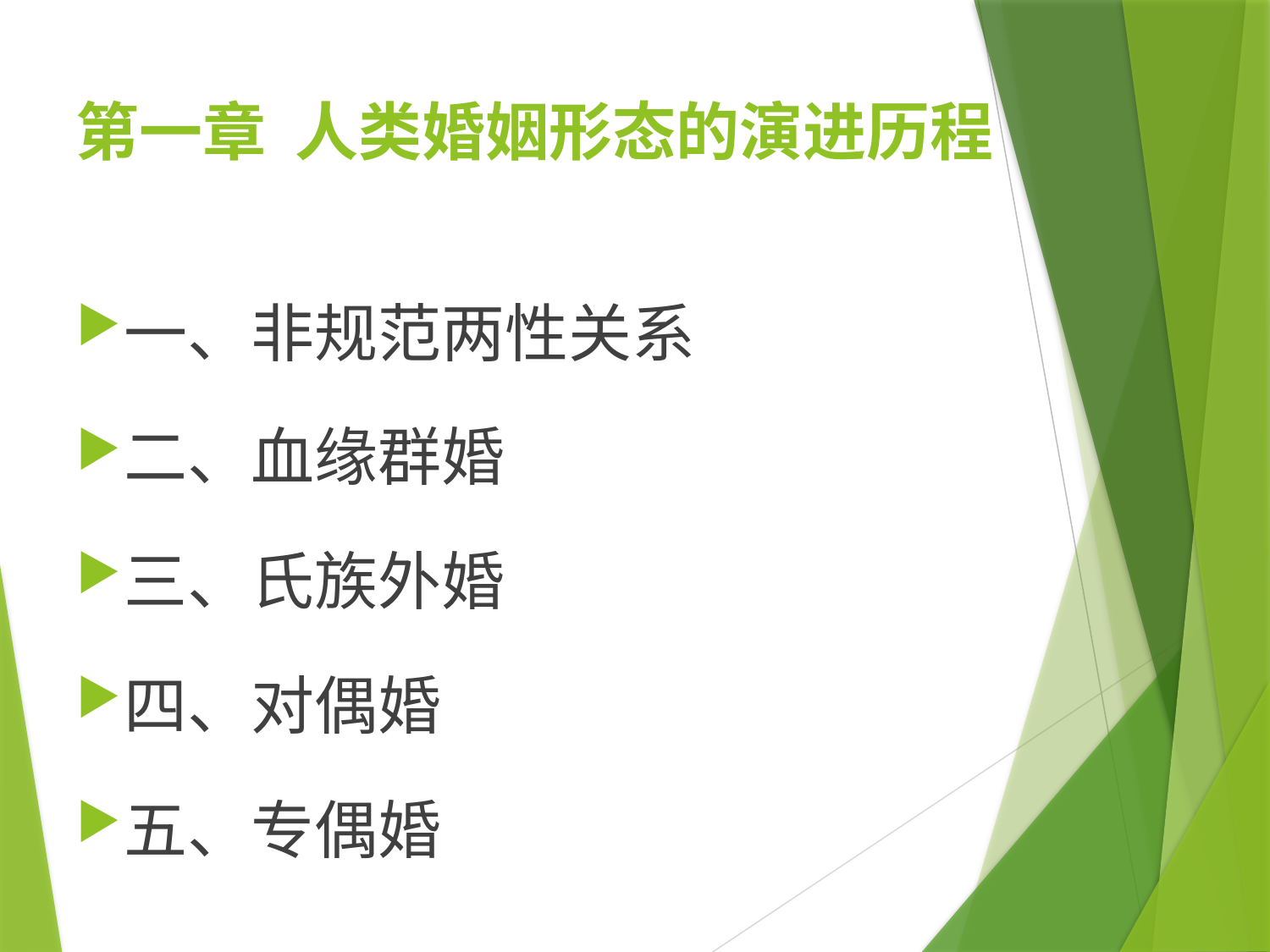

# 第一章  人类婚姻形态的演进历程
一、非规范两性关系
二、血缘群婚
三、氏族外婚
四、对偶婚
五、专偶婚